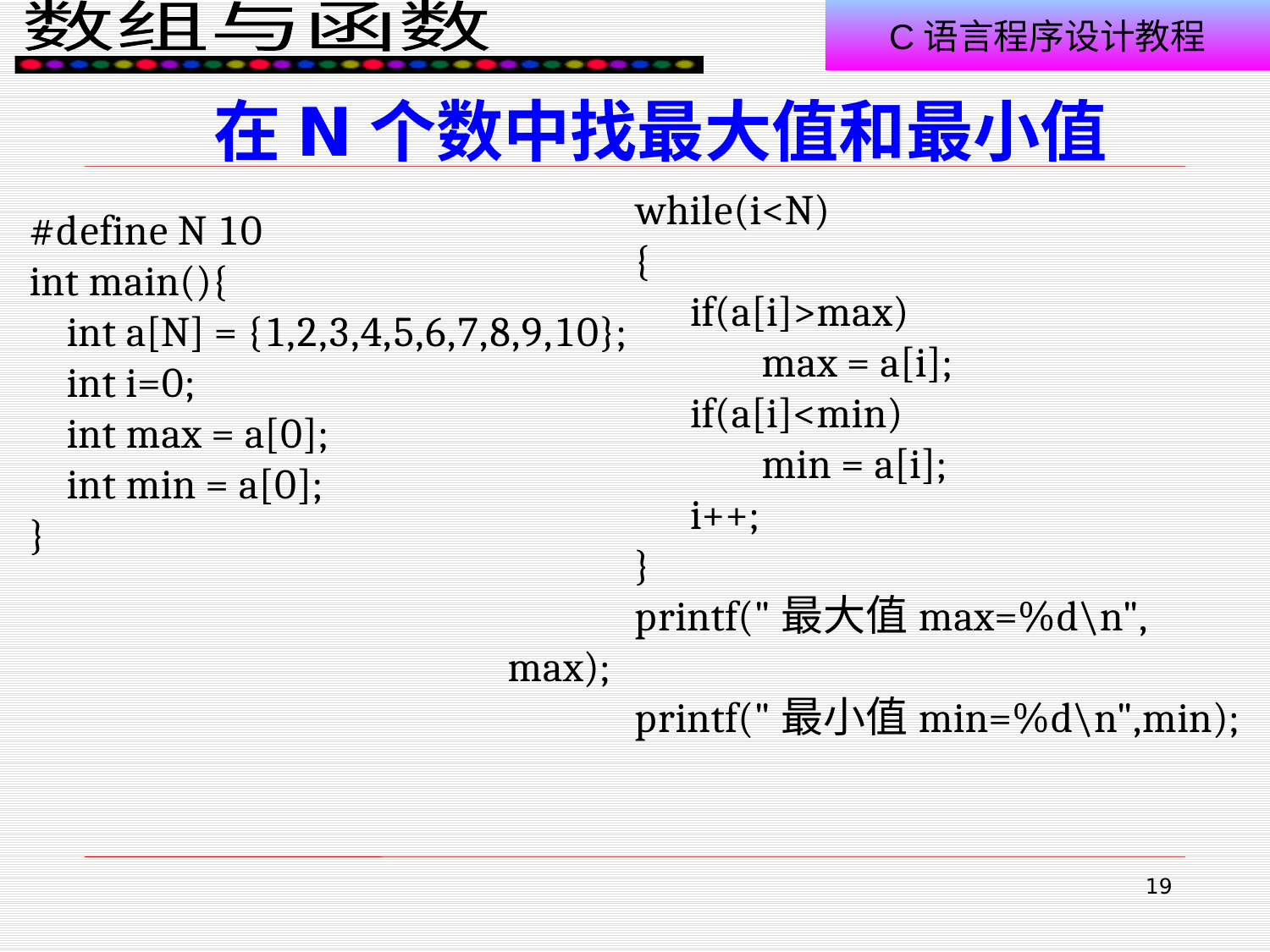

# 在N个数中找最大值和最小值
	while(i<N)
	{
	      if(a[i]>max)
		max = a[i];
	      if(a[i]<min)
		min = a[i];
	      i++;
	}
	printf("最大值max=%d\n", max);
	printf("最小值min=%d\n",min);

#define N 10
int main(){
    int a[N] = {1,2,3,4,5,6,7,8,9,10};
    int i=0;
    int max = a[0];
    int min = a[0];
}
19